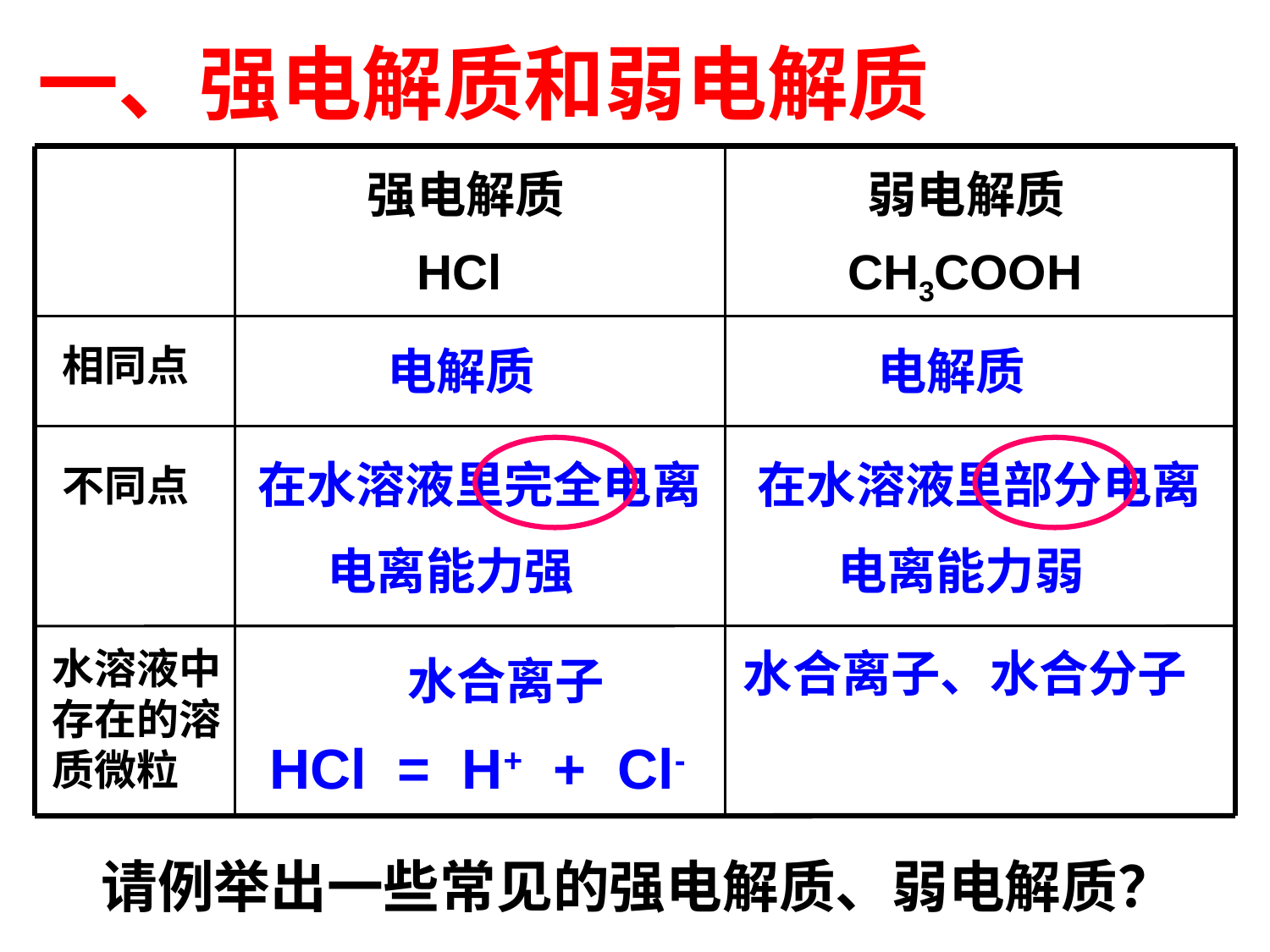

一、强电解质和弱电解质
强电解质
弱电解质
HCl
CH3COOH
相同点
电解质
电解质

在水溶液里完全电离
在水溶液里部分电离
不同点
电离能力强
电离能力弱
水溶液中存在的溶质微粒
水合离子、水合分子
水合离子
HCl  =  H+  +  Cl-
请例举出一些常见的强电解质、弱电解质？